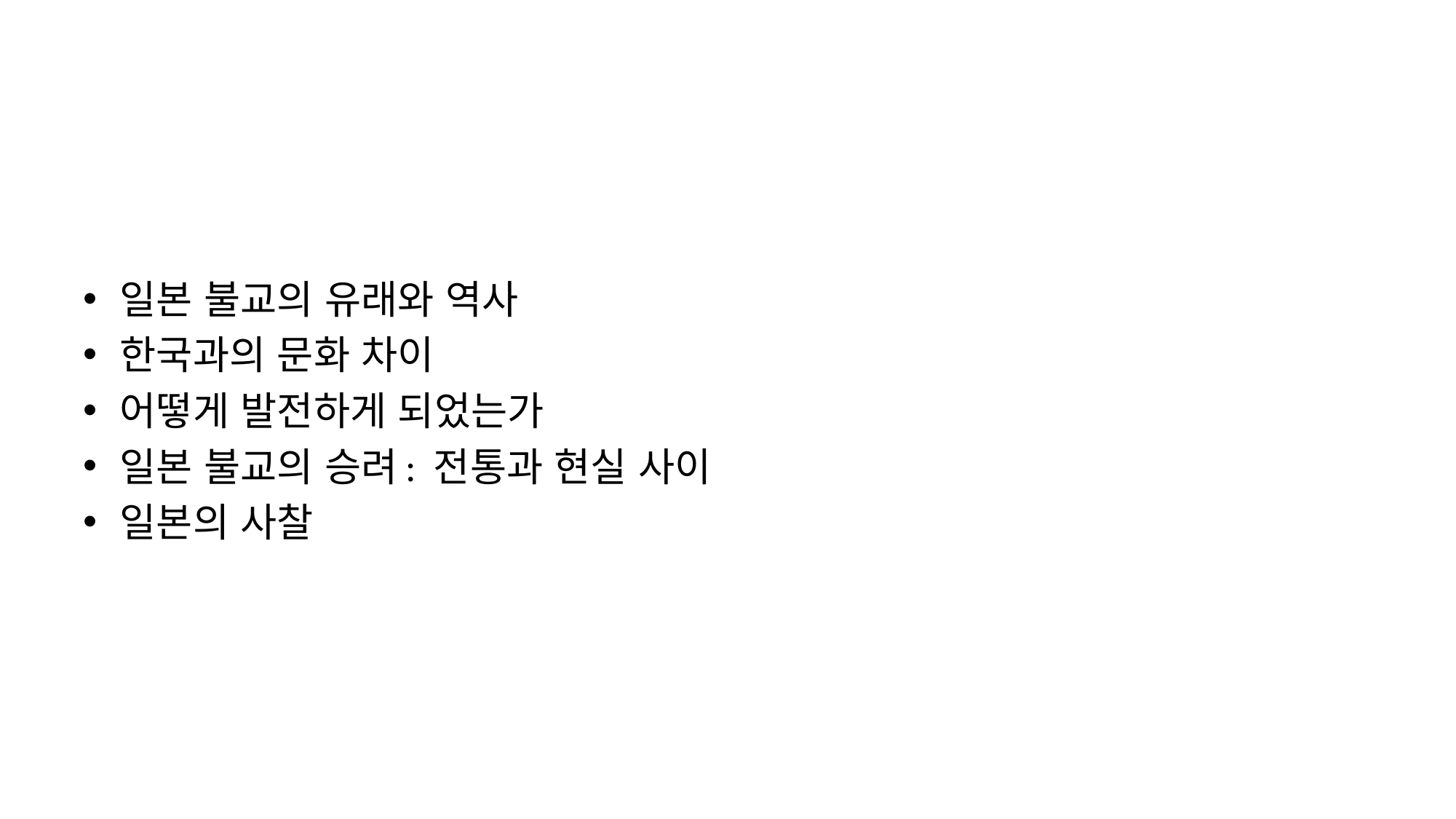

일본 불교의 유래와 역사
한국과의 문화 차이
어떻게 발전하게 되었는가
일본 불교의 승려: 전통과 현실 사이
일본의 사찰